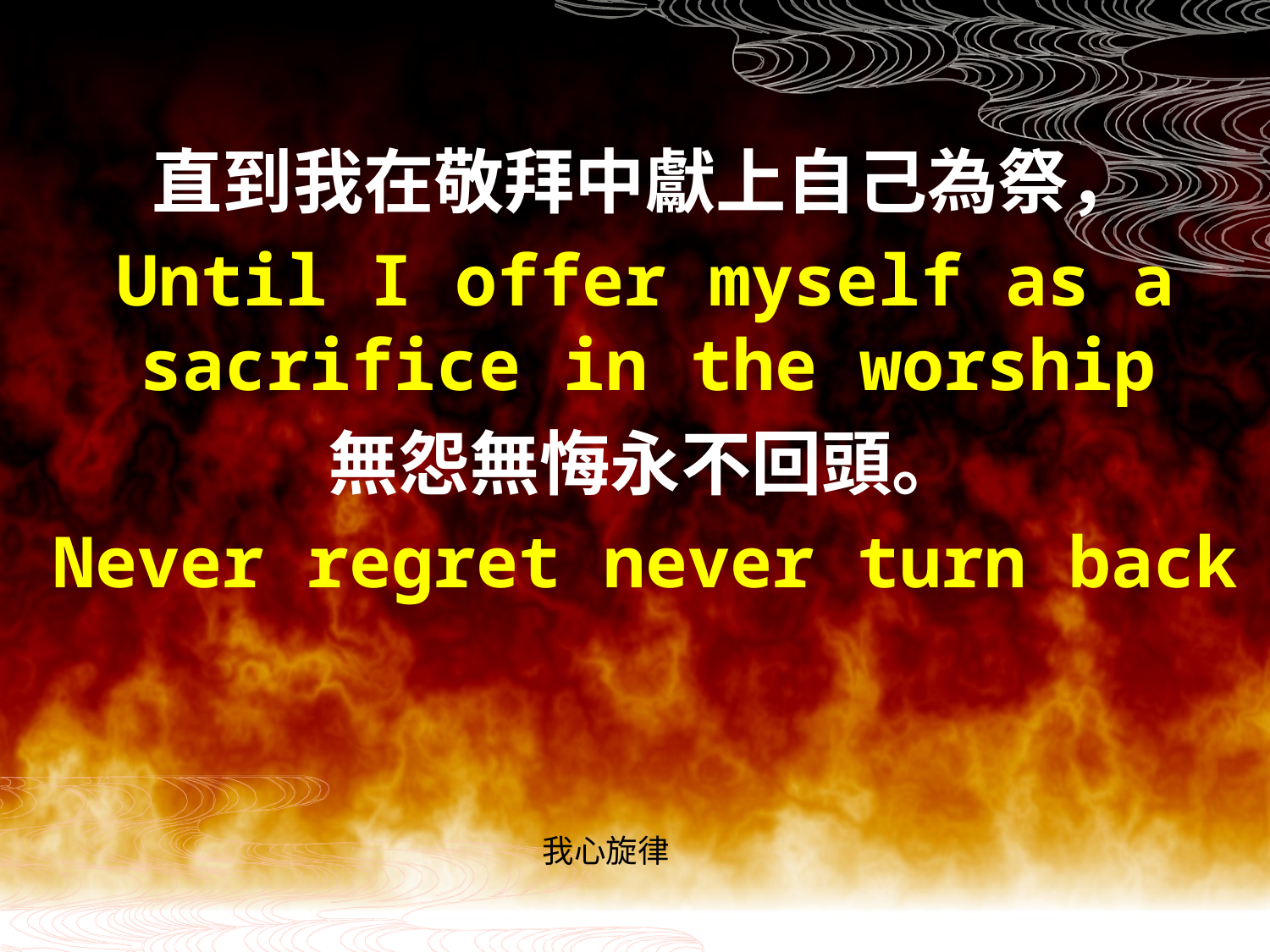

直到我在敬拜中獻上自己為祭，
Until I offer myself as a sacrifice in the worship
無怨無悔永不回頭。
Never regret never turn back
我心旋律